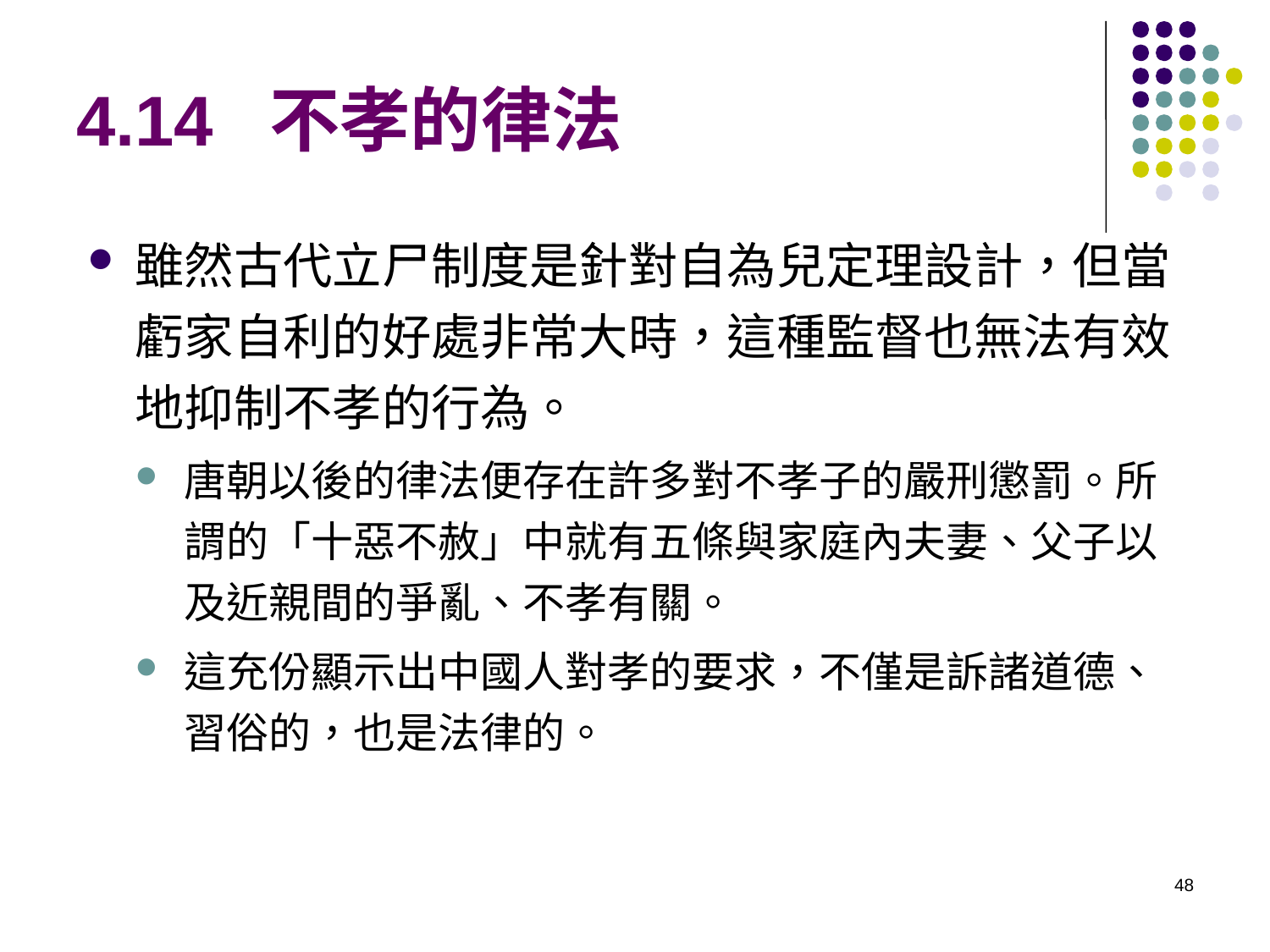

# 4.14  不孝的律法
雖然古代立尸制度是針對自為兒定理設計，但當虧家自利的好處非常大時，這種監督也無法有效地抑制不孝的行為。
唐朝以後的律法便存在許多對不孝子的嚴刑懲罰。所謂的「十惡不赦」中就有五條與家庭內夫妻、父子以及近親間的爭亂、不孝有關。
這充份顯示出中國人對孝的要求，不僅是訴諸道德、習俗的，也是法律的。

48